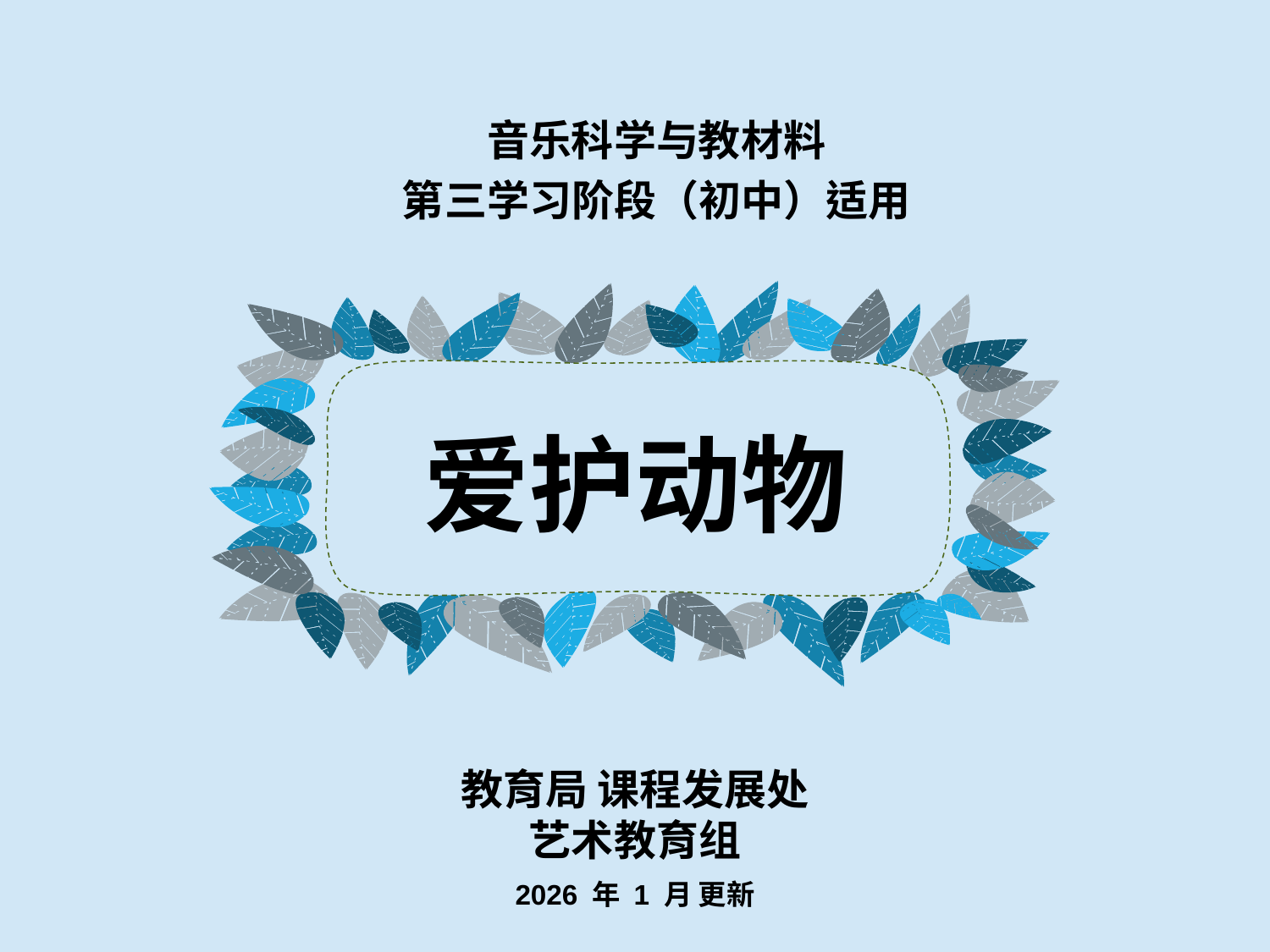

音乐科学与教材料
第三学习阶段（初中）适用

# 爱护动物
教育局 课程发展处
艺术教育组
2026 年 1 月 更新